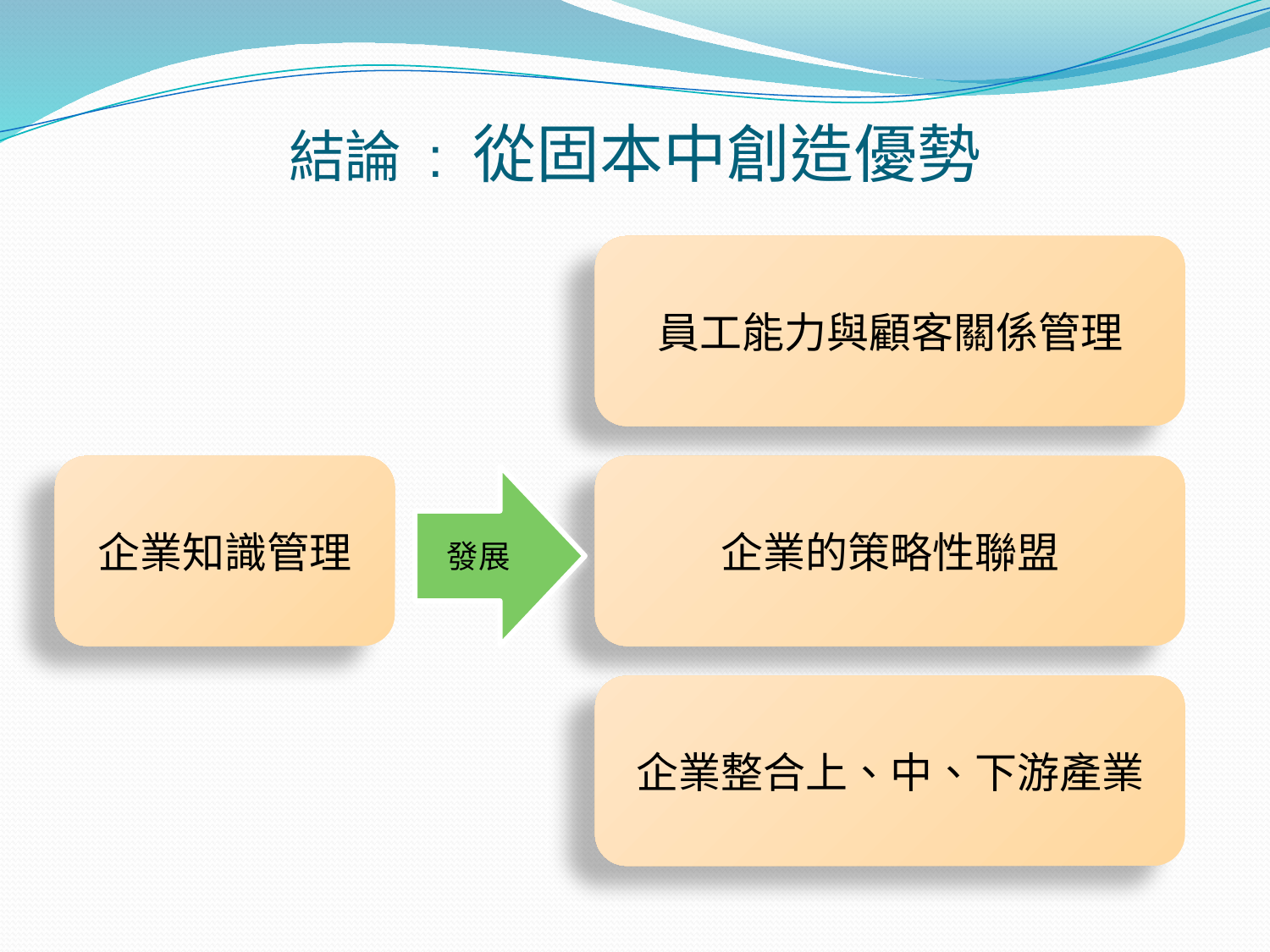

# 結論 : 從固本中創造優勢
員工能力與顧客關係管理
企業知識管理
企業的策略性聯盟
發展
企業整合上、中、下游產業